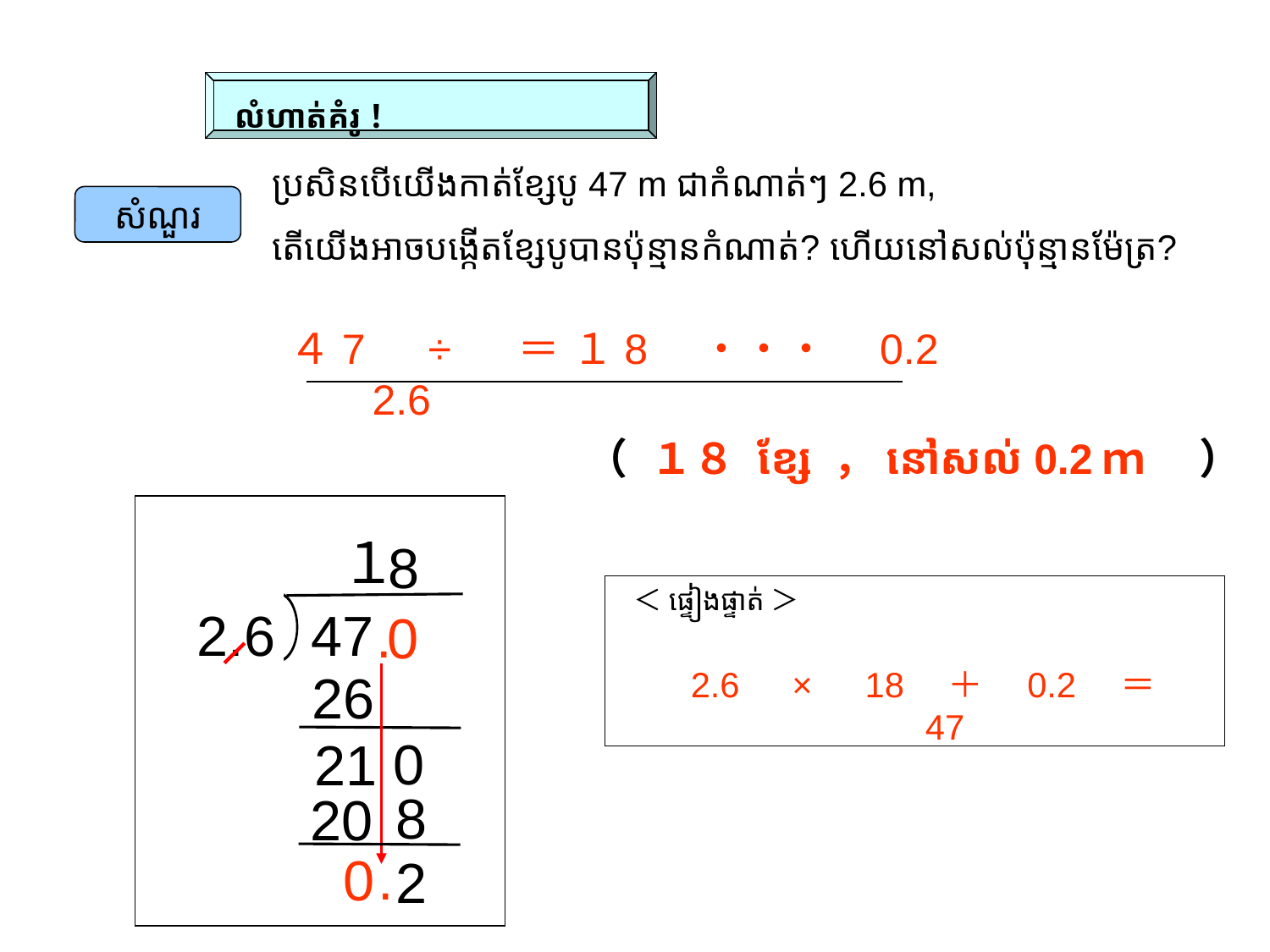

លំហាត់គំរូ！
ប្រសិនបើយើងកាត់ខ្សែបូ 47 m ជាកំណាត់ៗ 2.6 m,
តើយើងអាចបង្កើតខ្សែបូបានប៉ុន្មានកំណាត់? ហើយនៅសល់ប៉ុន្មានម៉ែត្រ?
សំណួរ
４7　÷　2.6
＝ １8　・・・　0.2

　（  １８ ខ្សែ ，នៅសល់ 0.2ｍ 　）

１
8
＜ផ្ទៀងផ្ទាត់＞

2.6
47
.
0

2.6　×　18　＋　0.2　＝　47
26
0
21
8
20
.
0
2